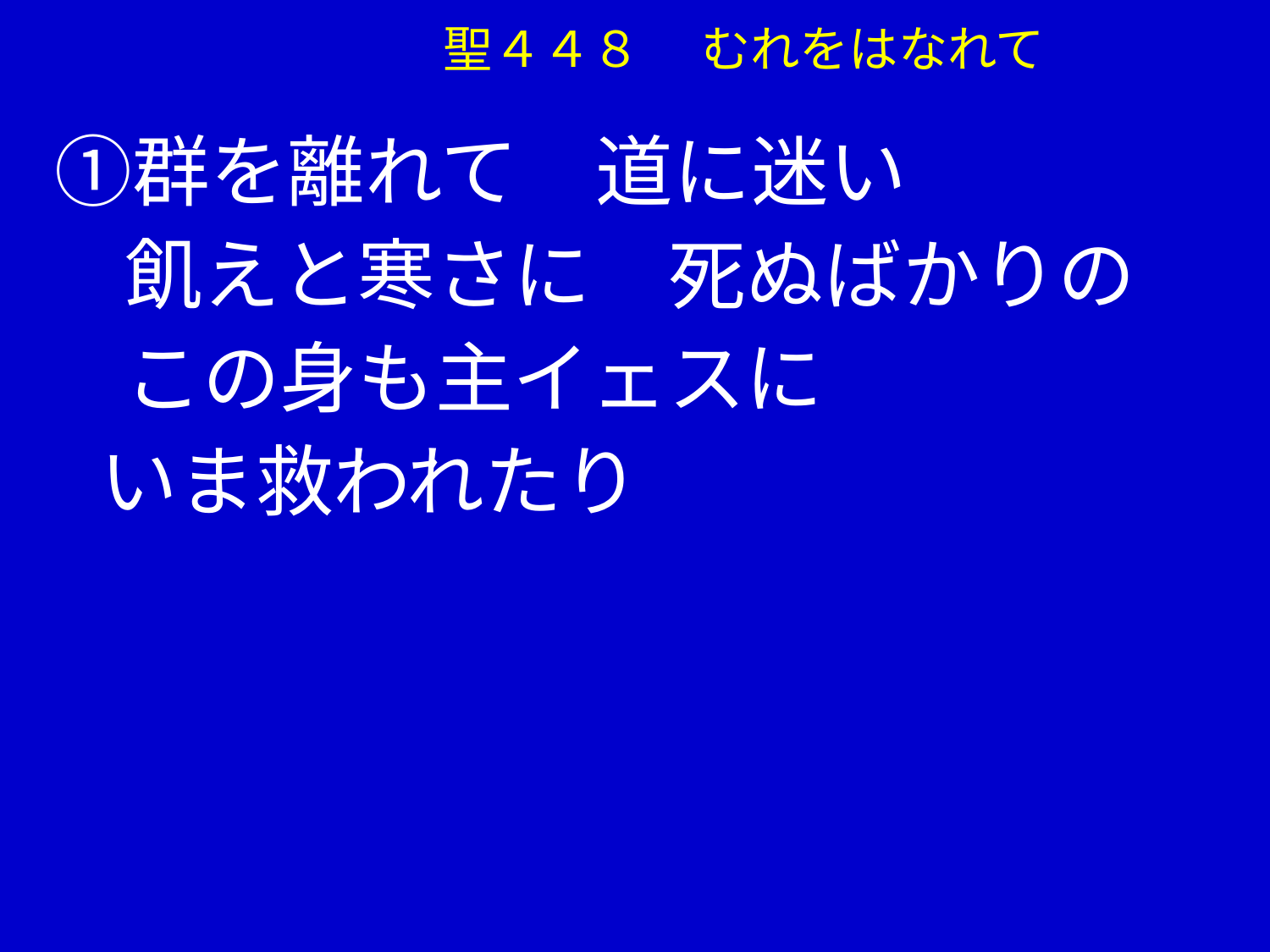

聖４４８ 　むれをはなれて
　①群を離れて　道に迷い
　  飢えと寒さに　死ぬばかりの
　  この身も主イェスに
    いま救われたり